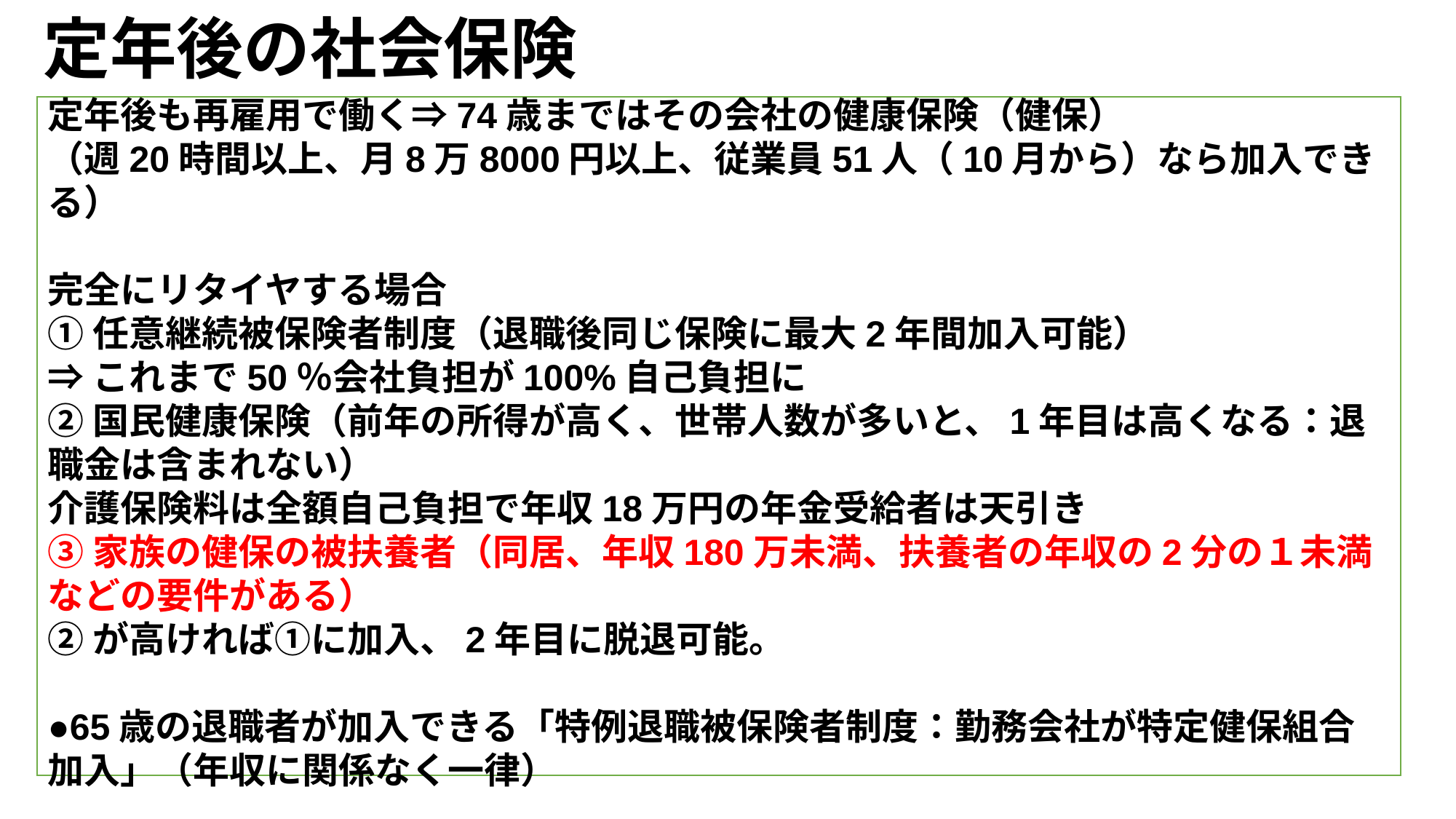

# 定年後の社会保険

定年後も再雇用で働く⇒74歳まではその会社の健康保険（健保）
（週20時間以上、月8万8000円以上、従業員51人（10月から）なら加入できる）

完全にリタイヤする場合
①任意継続被保険者制度（退職後同じ保険に最大2年間加入可能）
⇒これまで50％会社負担が100%自己負担に
②国民健康保険（前年の所得が高く、世帯人数が多いと、1年目は高くなる：退職金は含まれない）
介護保険料は全額自己負担で年収18万円の年金受給者は天引き
③家族の健保の被扶養者（同居、年収180万未満、扶養者の年収の2分の１未満などの要件がある）
②が高ければ①に加入、2年目に脱退可能。

●65歳の退職者が加入できる「特例退職被保険者制度：勤務会社が特定健保組合加入」（年収に関係なく一律）